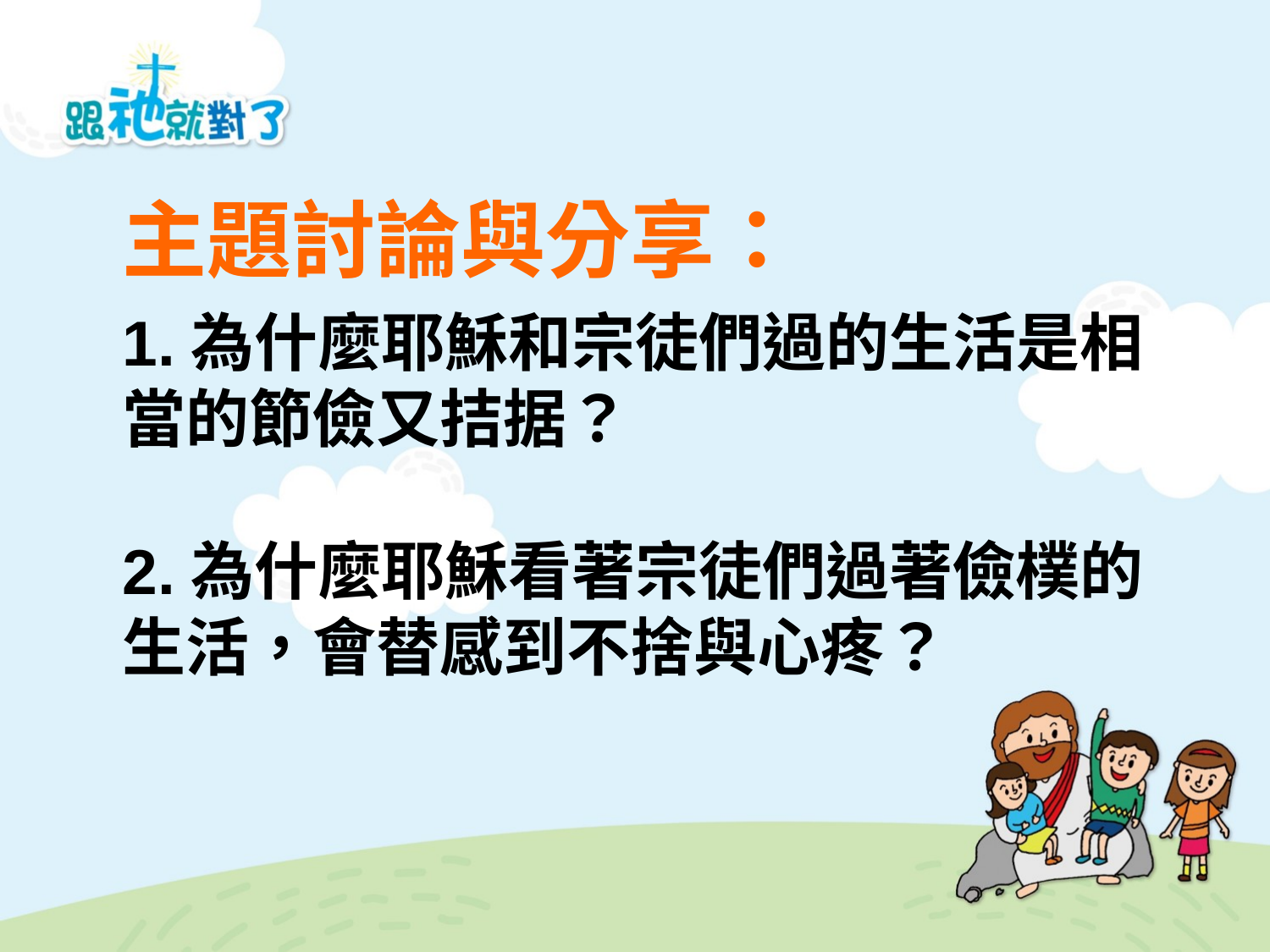

主題討論與分享：
1.為什麼耶穌和宗徒們過的生活是相當的節儉又拮据？

2.為什麼耶穌看著宗徒們過著儉樸的生活，會替感到不捨與心疼？